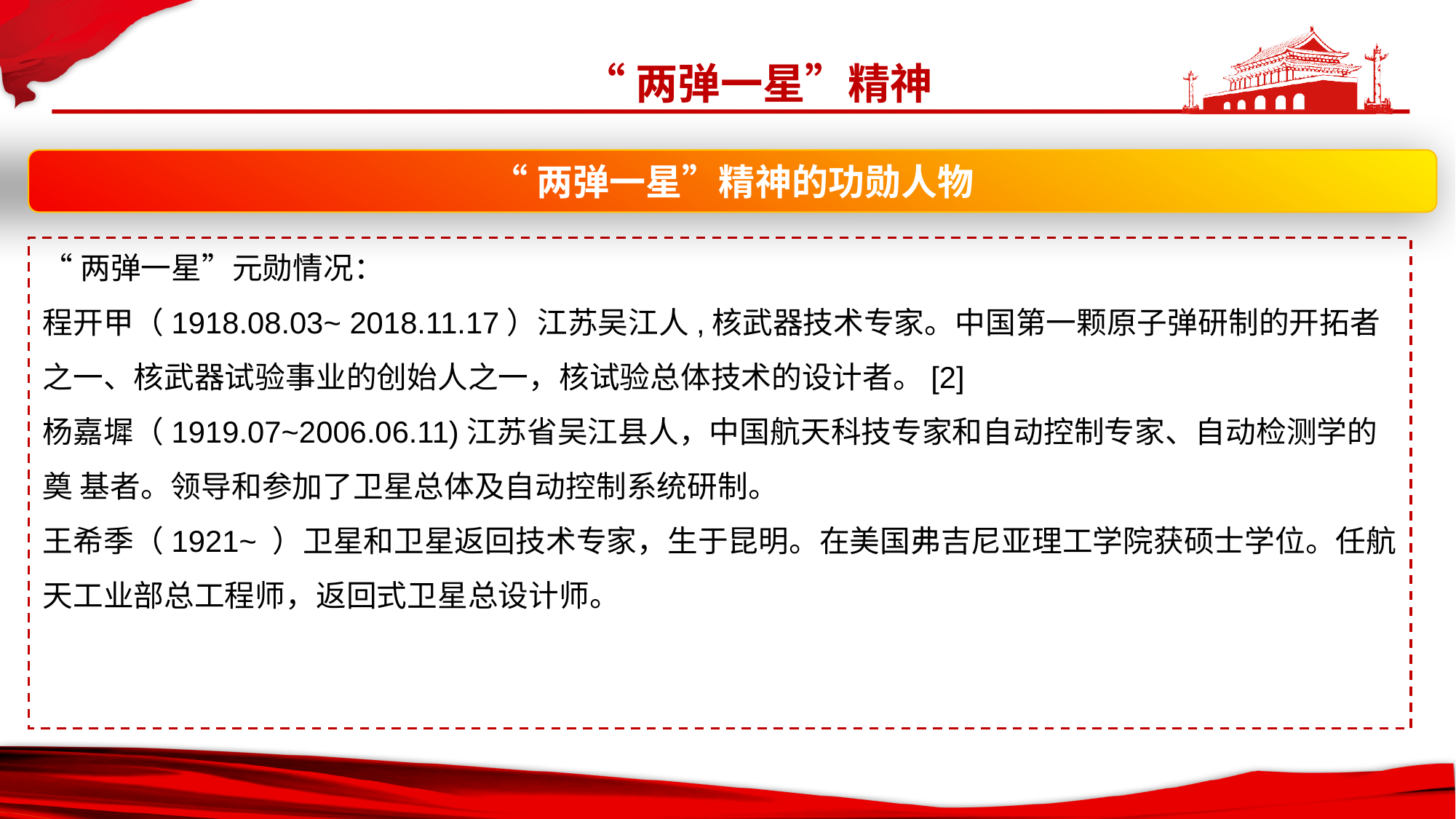

“两弹一星”精神
“两弹一星”精神的功勋人物
“两弹一星”元勋情况：
程开甲（1918.08.03~ 2018.11.17）江苏吴江人,核武器技术专家。中国第一颗原子弹研制的开拓者之一、核武器试验事业的创始人之一，核试验总体技术的设计者。[2]
杨嘉墀（1919.07~2006.06.11)江苏省吴江县人，中国航天科技专家和自动控制专家、自动检测学的奠 基者。领导和参加了卫星总体及自动控制系统研制。
王希季（1921~ ）卫星和卫星返回技术专家，生于昆明。在美国弗吉尼亚理工学院获硕士学位。任航天工业部总工程师，返回式卫星总设计师。